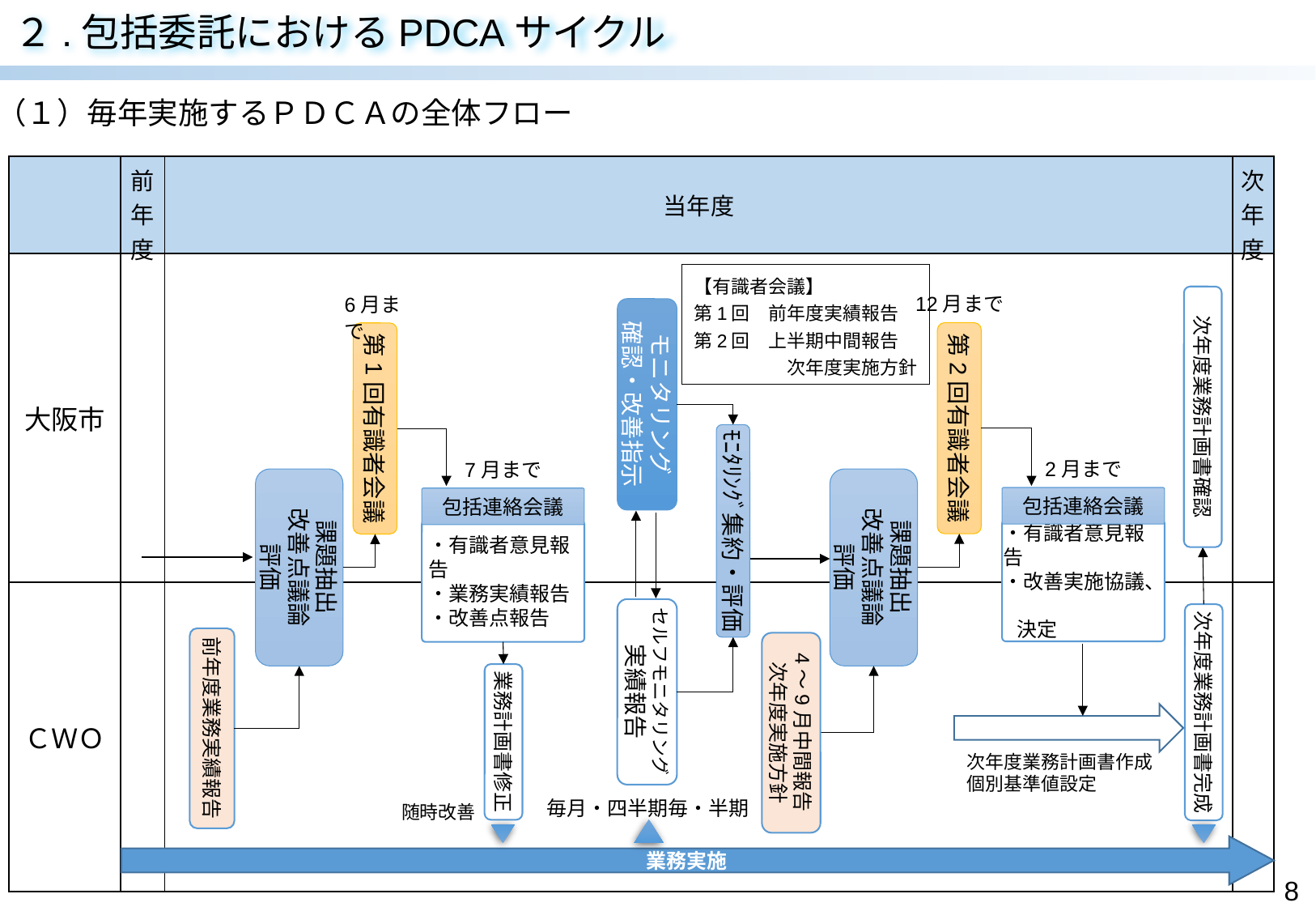

２.包括委託におけるPDCAサイクル
（１）毎年実施するＰＤＣＡの全体フロー
|  | 前年度 | 当年度 | 次年度 |
| --- | --- | --- | --- |
| 大阪市 |  |  |  |
| ＣＷＯ |  |  |  |
【有識者会議】
第1回　前年度実績報告
第2回　上半期中間報告
　　　　　次年度実施方針
12月まで
6月まで
次年度業務計画書確認
モニタリング
確認・改善指示
第2回有識者会議
第1回有識者会議
ﾓﾆﾀﾘﾝｸﾞ集約・評価
2月まで
7月まで
課題抽出
改善点議論
評価
課題抽出
改善点議論
評価
包括連絡会議
包括連絡会議
・有識者意見報告
・改善実施協議、
  決定
・有識者意見報告
・業務実績報告
・改善点報告
セルフモニタリング
実績報告
次年度業務計画書完成
前年度業務実績報告
4～9月中間報告
次年度実施方針
業務計画書修正

次年度業務計画書作成
個別基準値設定
毎月・四半期毎・半期
随時改善

業務実施
8